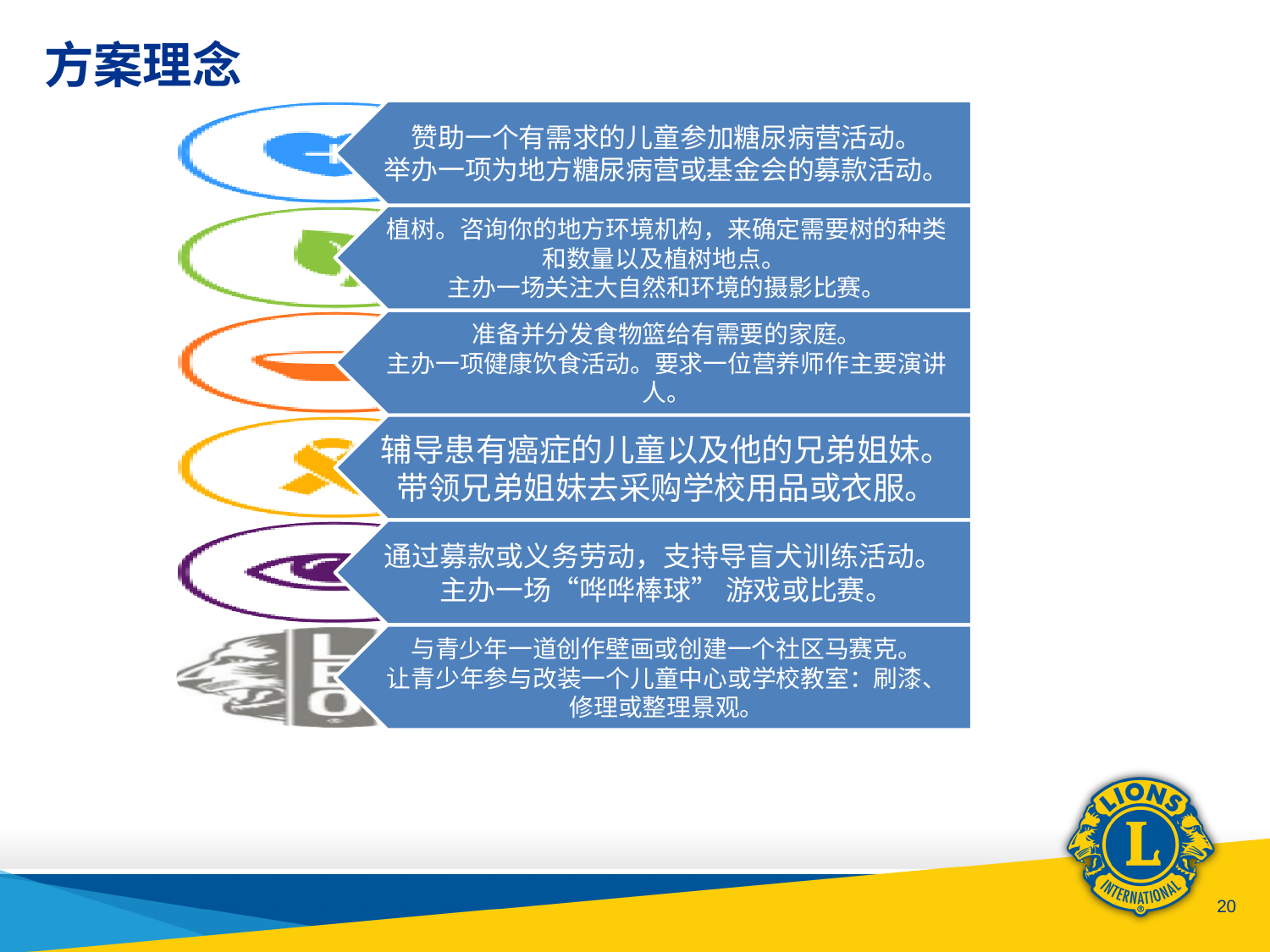

# 方案理念
植树。咨询你的地方环境机构，来确定需要树的种类和数量以及植树地点。
主办一场关注大自然和环境的摄影比赛。
准备并分发食物篮给有需要的家庭。
主办一项健康饮食活动。要求一位营养师作主要演讲人。
辅导患有癌症的儿童以及他的兄弟姐妹。
带领兄弟姐妹去采购学校用品或衣服。
通过募款或义务劳动，支持导盲犬训练活动。
主办一场“哗哗棒球” 游戏或比赛。
与青少年一道创作壁画或创建一个社区马赛克。
让青少年参与改装一个儿童中心或学校教室：刷漆、修理或整理景观。
赞助一个有需求的儿童参加糖尿病营活动。
举办一项为地方糖尿病营或基金会的募款活动。